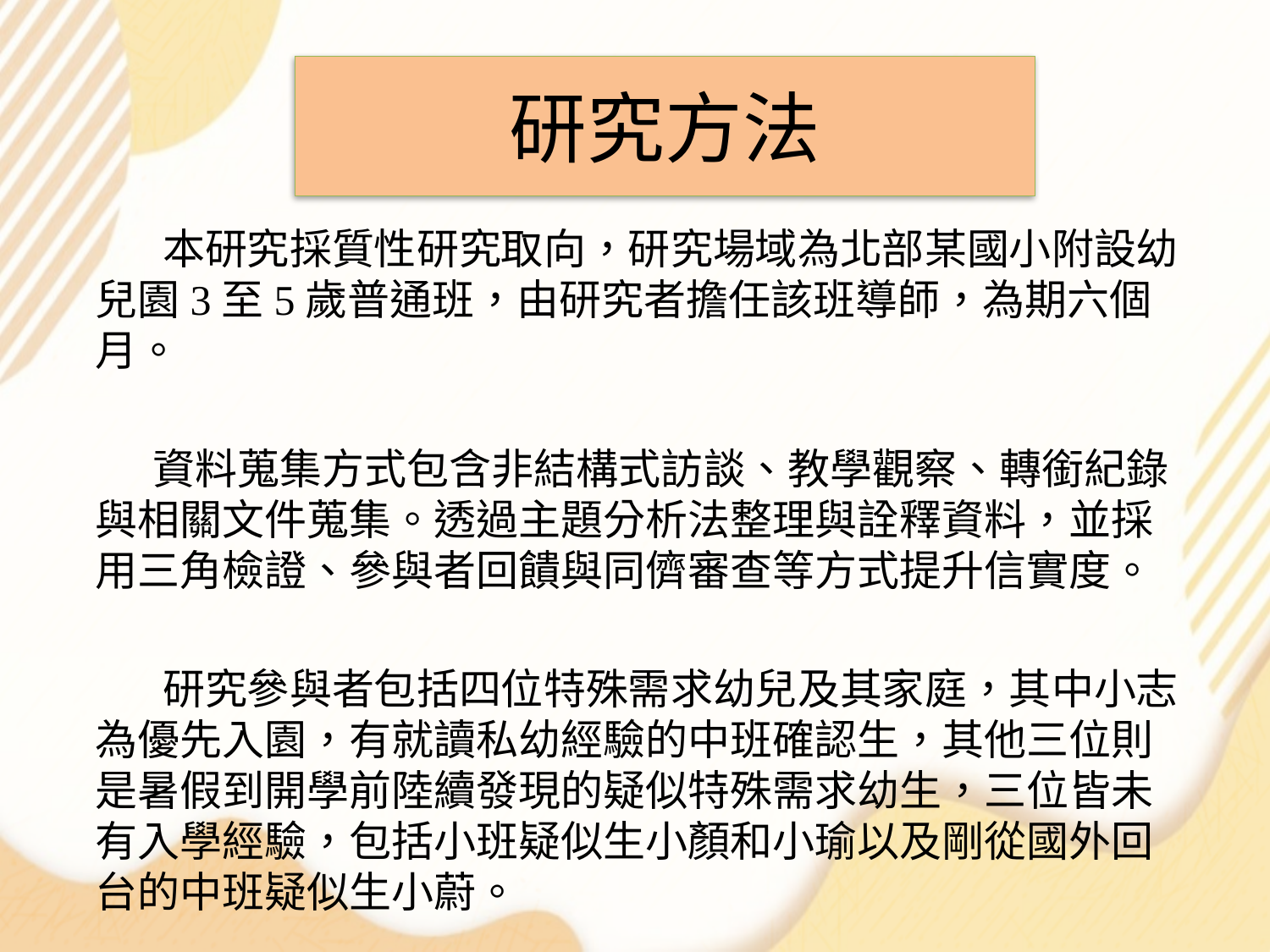

研究方法
      本研究採質性研究取向，研究場域為北部某國小附設幼兒園3至5歲普通班，由研究者擔任該班導師，為期六個月。

     資料蒐集方式包含非結構式訪談、教學觀察、轉銜紀錄與相關文件蒐集。透過主題分析法整理與詮釋資料，並採用三角檢證、參與者回饋與同儕審查等方式提升信實度。

      研究參與者包括四位特殊需求幼兒及其家庭，其中小志為優先入園，有就讀私幼經驗的中班確認生，其他三位則是暑假到開學前陸續發現的疑似特殊需求幼生，三位皆未有入學經驗，包括小班疑似生小顏和小瑜以及剛從國外回台的中班疑似生小蔚。